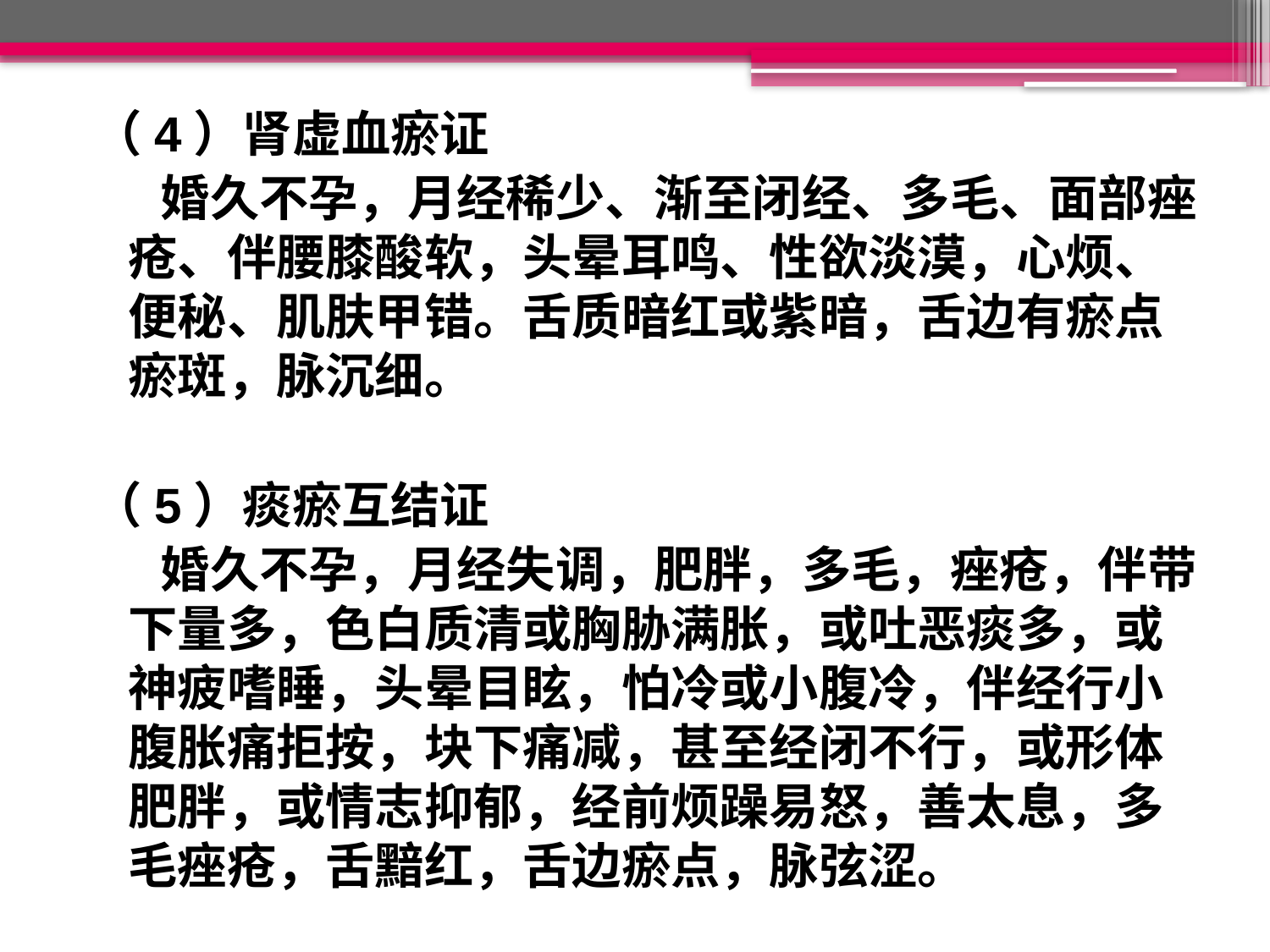

（4）肾虚血瘀证
     婚久不孕，月经稀少、渐至闭经、多毛、面部痤疮、伴腰膝酸软，头晕耳鸣、性欲淡漠，心烦、便秘、肌肤甲错。舌质暗红或紫暗，舌边有瘀点瘀斑，脉沉细。

（5）痰瘀互结证
     婚久不孕，月经失调，肥胖，多毛，痤疮，伴带下量多，色白质清或胸胁满胀，或吐恶痰多，或神疲嗜睡，头晕目眩，怕冷或小腹冷，伴经行小腹胀痛拒按，块下痛减，甚至经闭不行，或形体肥胖，或情志抑郁，经前烦躁易怒，善太息，多毛痤疮，舌黯红，舌边瘀点，脉弦涩。